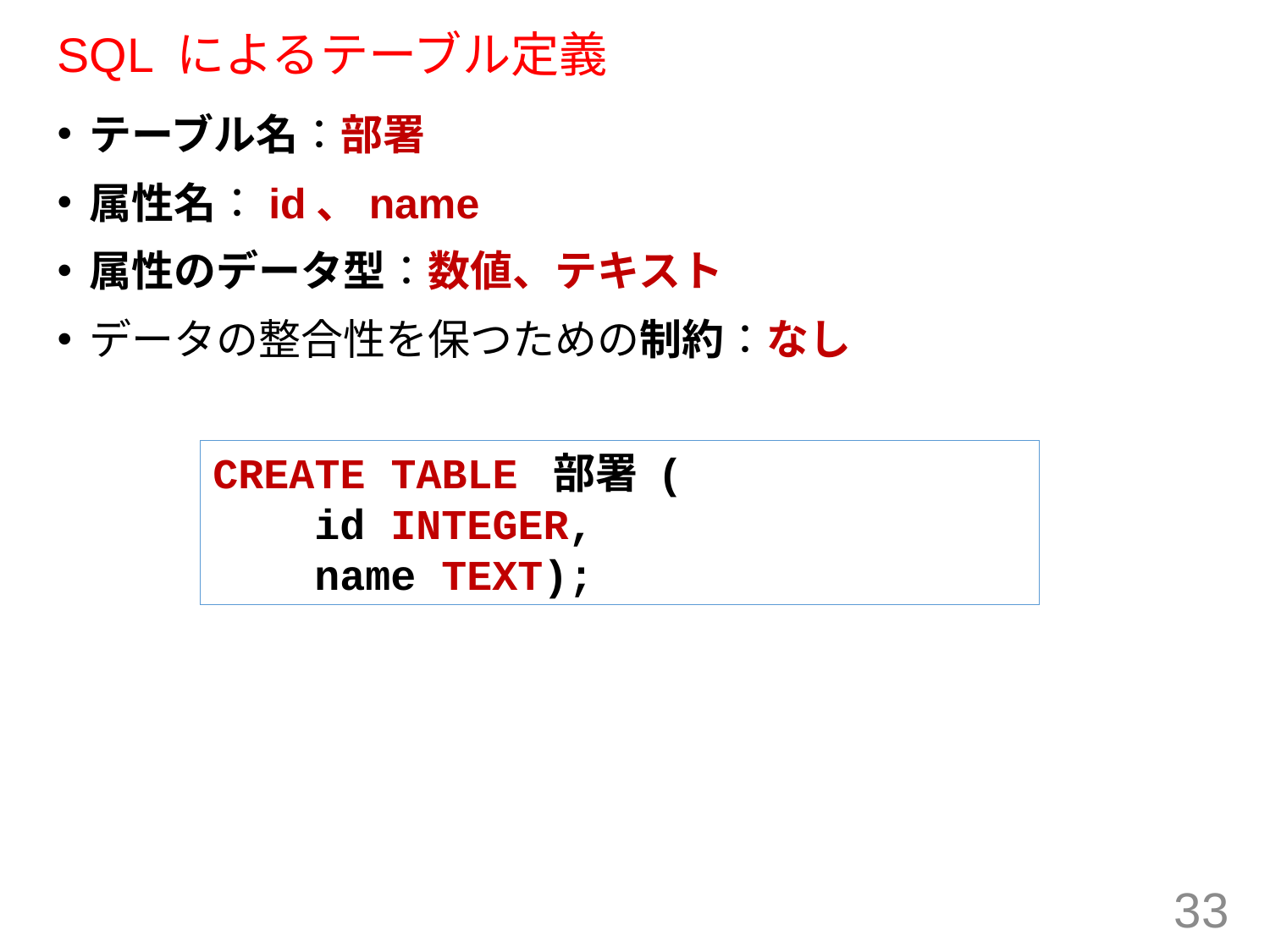

# SQL によるテーブル定義
テーブル名：部署
属性名：id、name
属性のデータ型：数値、テキスト
データの整合性を保つための制約：なし

CREATE TABLE 部署 (
    id INTEGER,
    name TEXT);
33